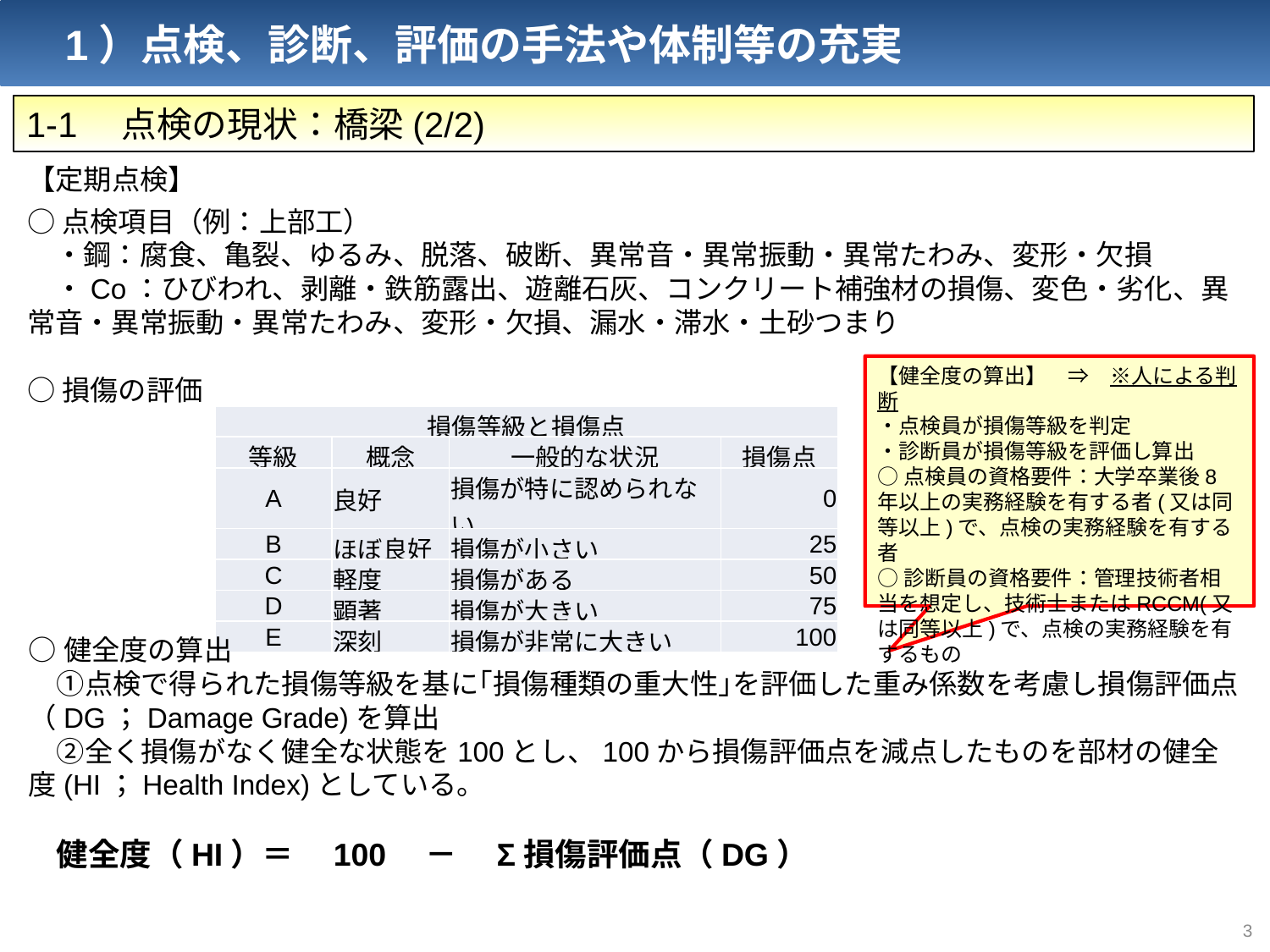

1）点検、診断、評価の手法や体制等の充実
1-1　点検の現状：橋梁(2/2)
【定期点検】

○点検項目（例：上部工）
　・鋼：腐食、亀裂、ゆるみ、脱落、破断、異常音・異常振動・異常たわみ、変形・欠損
　・Co：ひびわれ、剥離・鉄筋露出、遊離石灰、コンクリート補強材の損傷、変色・劣化、異常音・異常振動・異常たわみ、変形・欠損、漏水・滞水・土砂つまり

○損傷の評価
【健全度の算出】　⇒　※人による判断
・点検員が損傷等級を判定
・診断員が損傷等級を評価し算出
○点検員の資格要件：大学卒業後8年以上の実務経験を有する者(又は同等以上)で、点検の実務経験を有する者
○診断員の資格要件：管理技術者相当を想定し、技術士またはRCCM(又は同等以上)で、点検の実務経験を有するもの
| 損傷等級と損傷点 |  |  |  |
| --- | --- | --- | --- |
| 等級 | 概念 | 一般的な状況 | 損傷点 |
| A | 良好 | 損傷が特に認められない | 0 |
| B | ほぼ良好 | 損傷が小さい | 25 |
| C | 軽度 | 損傷がある | 50 |
| D | 顕著 | 損傷が大きい | 75 |
| E | 深刻 | 損傷が非常に大きい | 100 |
○健全度の算出
　①点検で得られた損傷等級を基に｢損傷種類の重大性｣を評価した重み係数を考慮し損傷評価点（DG；Damage Grade)を算出
　②全く損傷がなく健全な状態を100とし、100から損傷評価点を減点したものを部材の健全度(HI；Health Index)としている。

　健全度（HI）＝　100　－　Σ損傷評価点（DG）
3